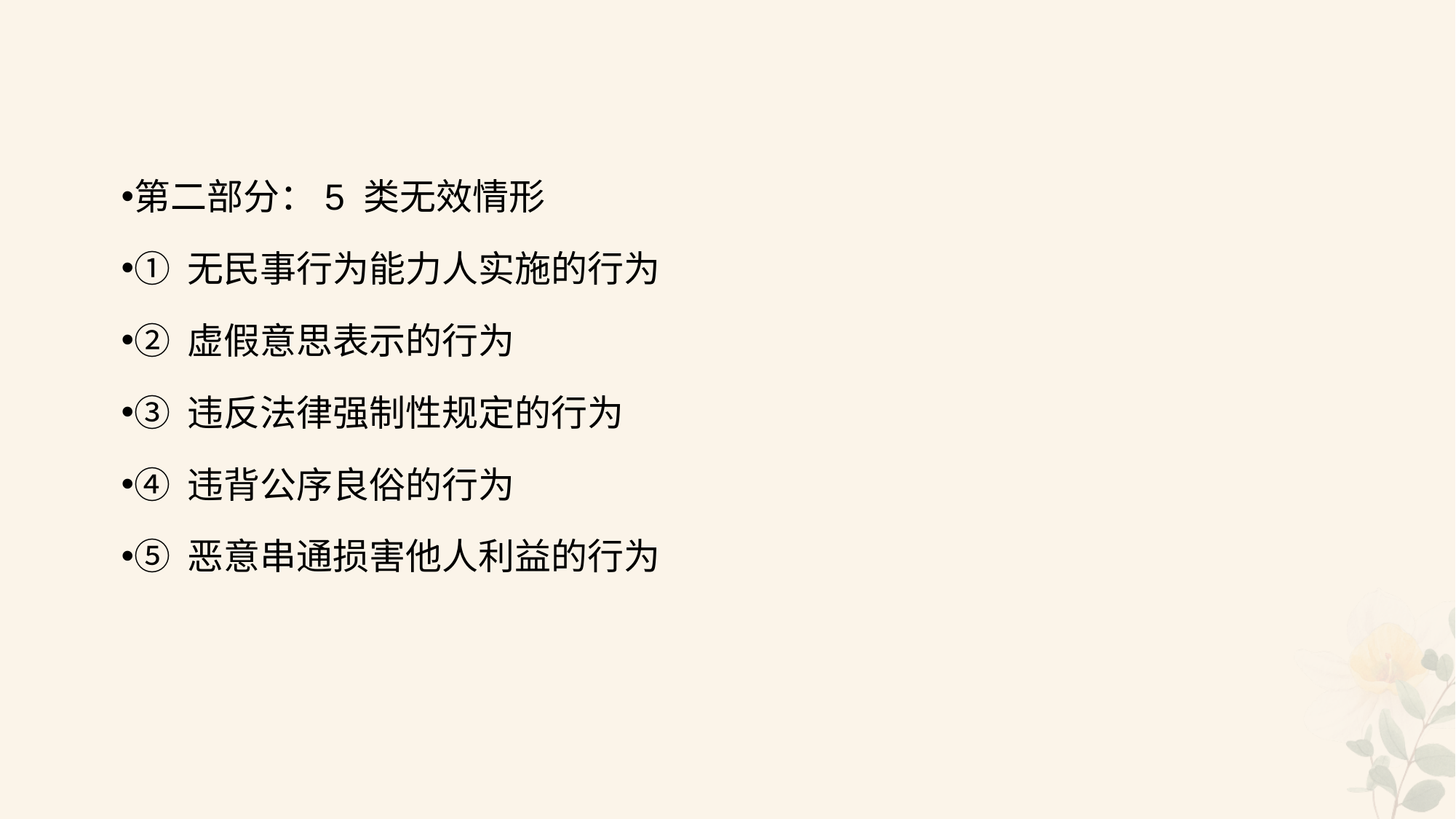

#
第二部分：5 类无效情形
① 无民事行为能力人实施的行为
② 虚假意思表示的行为
③ 违反法律强制性规定的行为
④ 违背公序良俗的行为
⑤ 恶意串通损害他人利益的行为